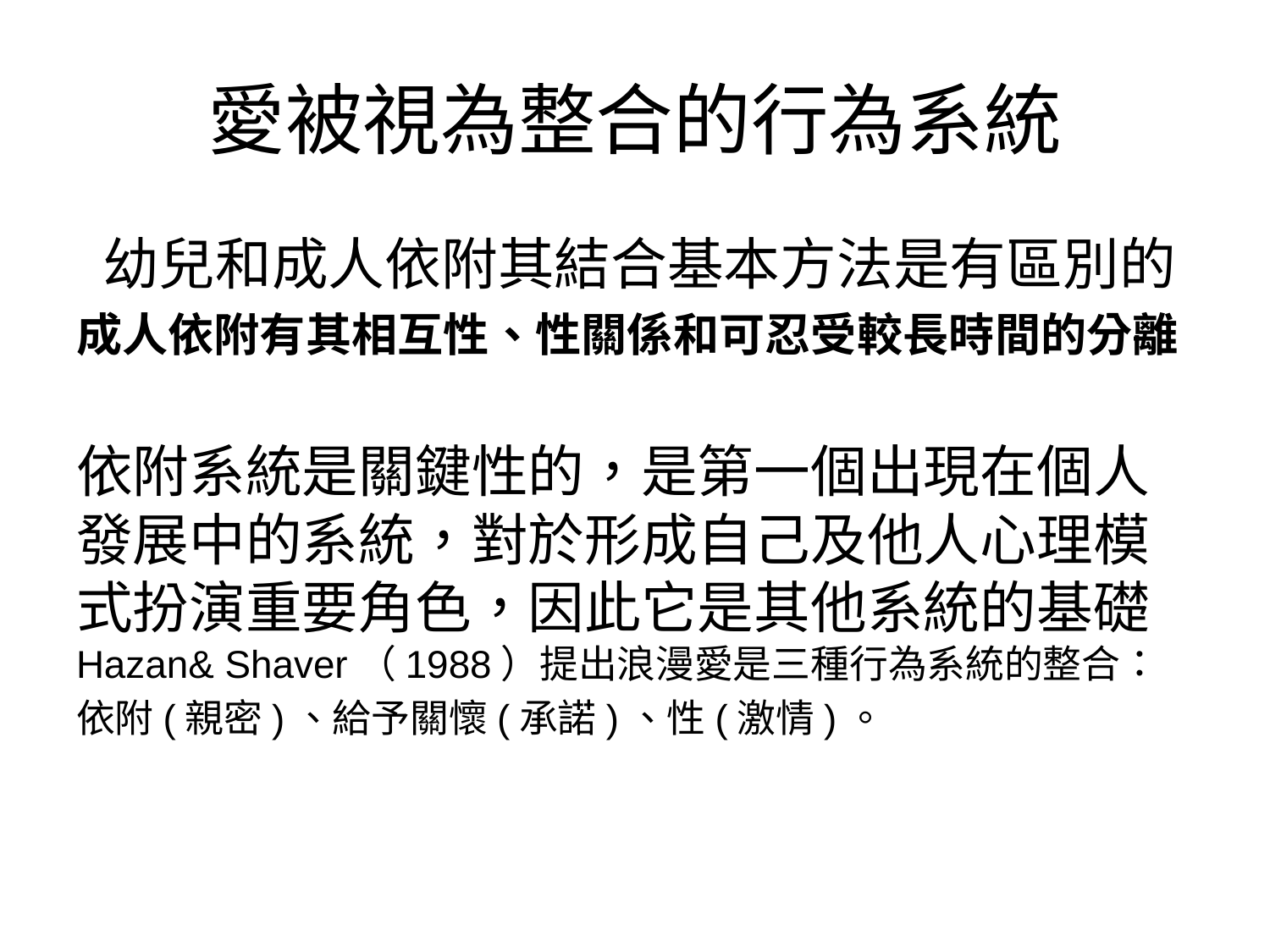

# 愛被視為整合的行為系統
 幼兒和成人依附其結合基本方法是有區別的
成人依附有其相互性、性關係和可忍受較長時間的分離

依附系統是關鍵性的，是第一個出現在個人發展中的系統，對於形成自己及他人心理模式扮演重要角色，因此它是其他系統的基礎Hazan& Shaver（1988）提出浪漫愛是三種行為系統的整合：
依附(親密)、給予關懷(承諾)、性(激情)。